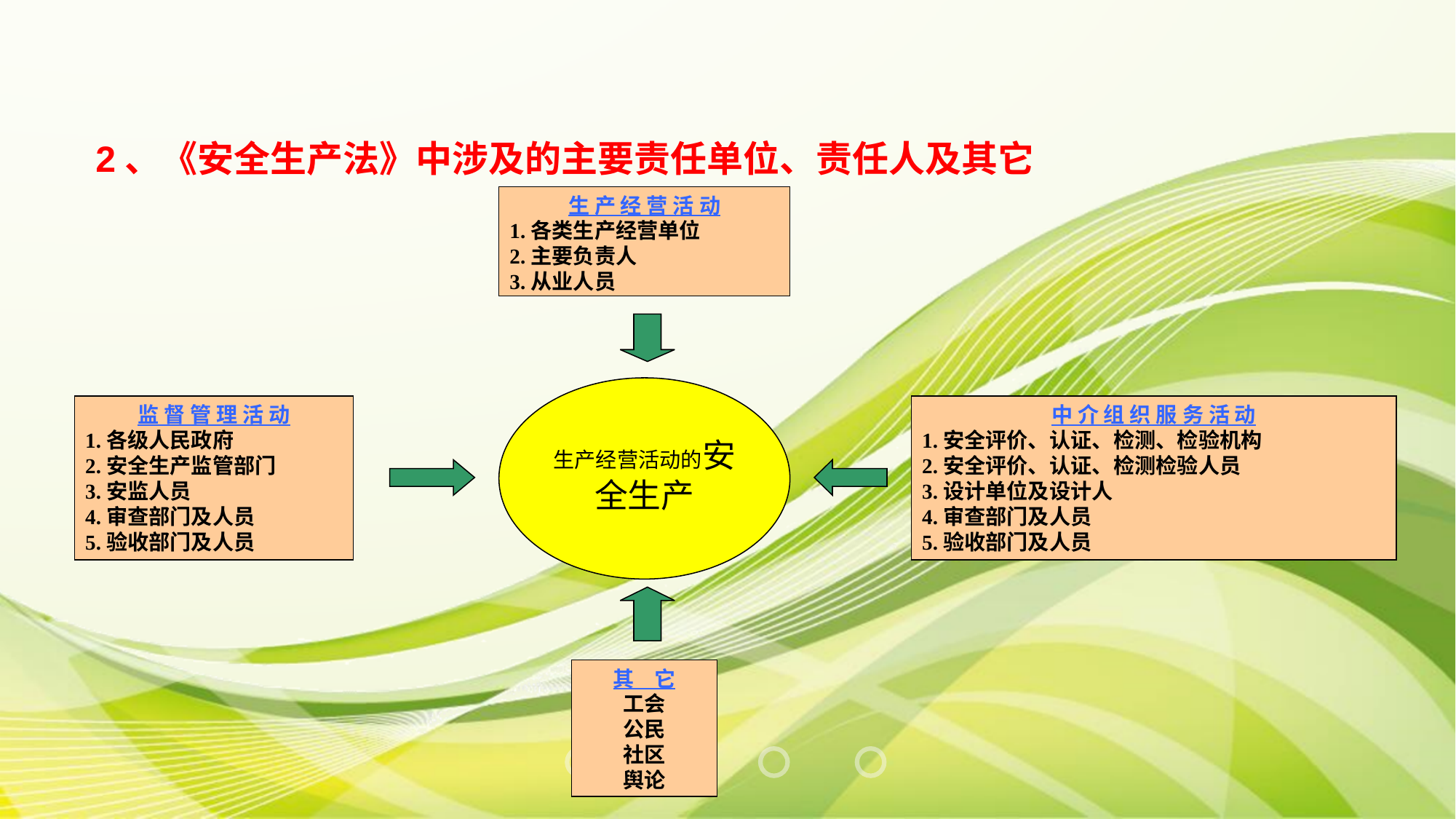

2、《安全生产法》中涉及的主要责任单位、责任人及其它
生 产 经 营 活 动
1.各类生产经营单位
2.主要负责人
3.从业人员

生产经营活动的安全生产
监 督 管 理 活 动
1.各级人民政府
2.安全生产监管部门
3.安监人员
4.审查部门及人员
5.验收部门及人员
中 介 组 织 服 务 活 动
1.安全评价、认证、检测、检验机构
2.安全评价、认证、检测检验人员
3.设计单位及设计人
4.审查部门及人员
5.验收部门及人员

其    它
工会
公民
社区
舆论